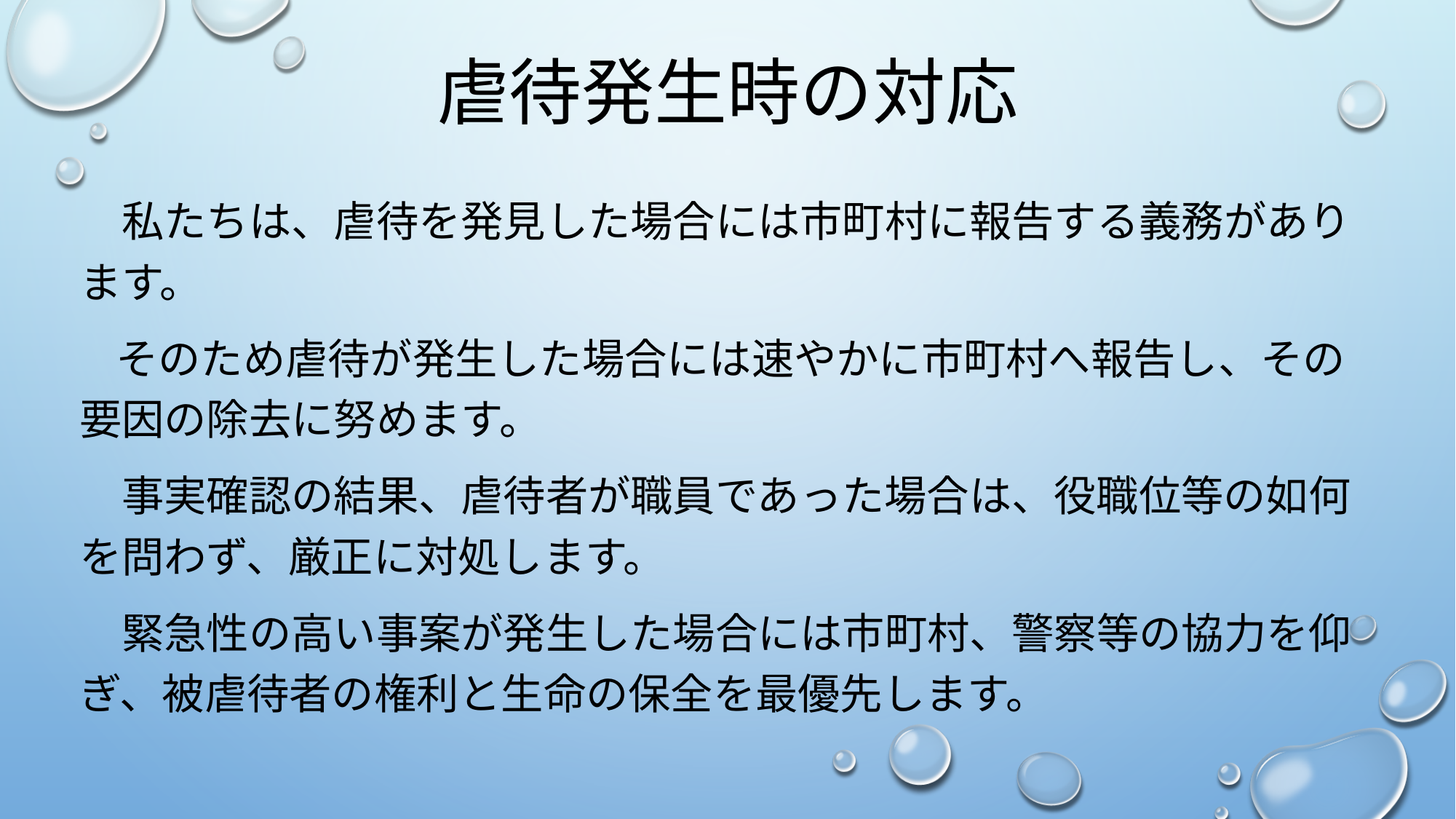

# 虐待発生時の対応
　私たちは、虐待を発見した場合には市町村に報告する義務があります。
　そのため虐待が発生した場合には速やかに市町村へ報告し、その要因の除去に努めます。
　事実確認の結果、虐待者が職員であった場合は、役職位等の如何を問わず、厳正に対処します。
　緊急性の高い事案が発生した場合には市町村、警察等の協力を仰ぎ、被虐待者の権利と生命の保全を最優先します。